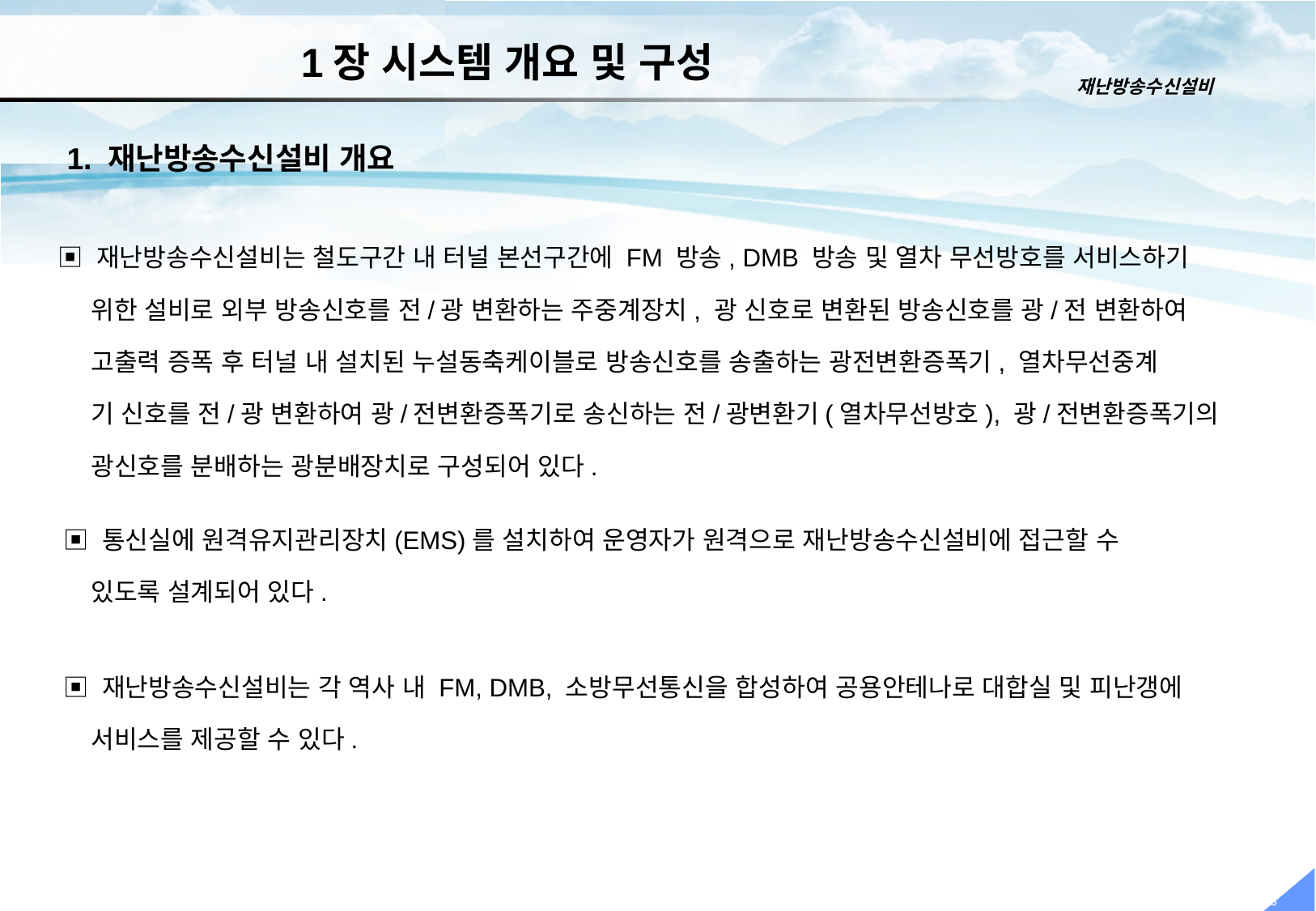

1장 시스템 개요 및 구성
  1. 재난방송수신설비 개요
    ▣ 재난방송수신설비는 철도구간 내 터널 본선구간에 FM 방송, DMB 방송 및 열차 무선방호를 서비스하기
       위한 설비로 외부 방송신호를 전/광 변환하는 주중계장치, 광 신호로 변환된 방송신호를 광/전 변환하여
       고출력 증폭 후 터널 내 설치된 누설동축케이블로 방송신호를 송출하는 광전변환증폭기, 열차무선중계
       기 신호를 전/광 변환하여 광/전변환증폭기로 송신하는 전/광변환기(열차무선방호), 광/전변환증폭기의
       광신호를 분배하는 광분배장치로 구성되어 있다.

    ▣ 통신실에 원격유지관리장치(EMS)를 설치하여 운영자가 원격으로 재난방송수신설비에 접근할 수
       있도록 설계되어 있다.

    ▣ 재난방송수신설비는 각 역사 내 FM, DMB, 소방무선통신을 합성하여 공용안테나로 대합실 및 피난갱에
       서비스를 제공할 수 있다.